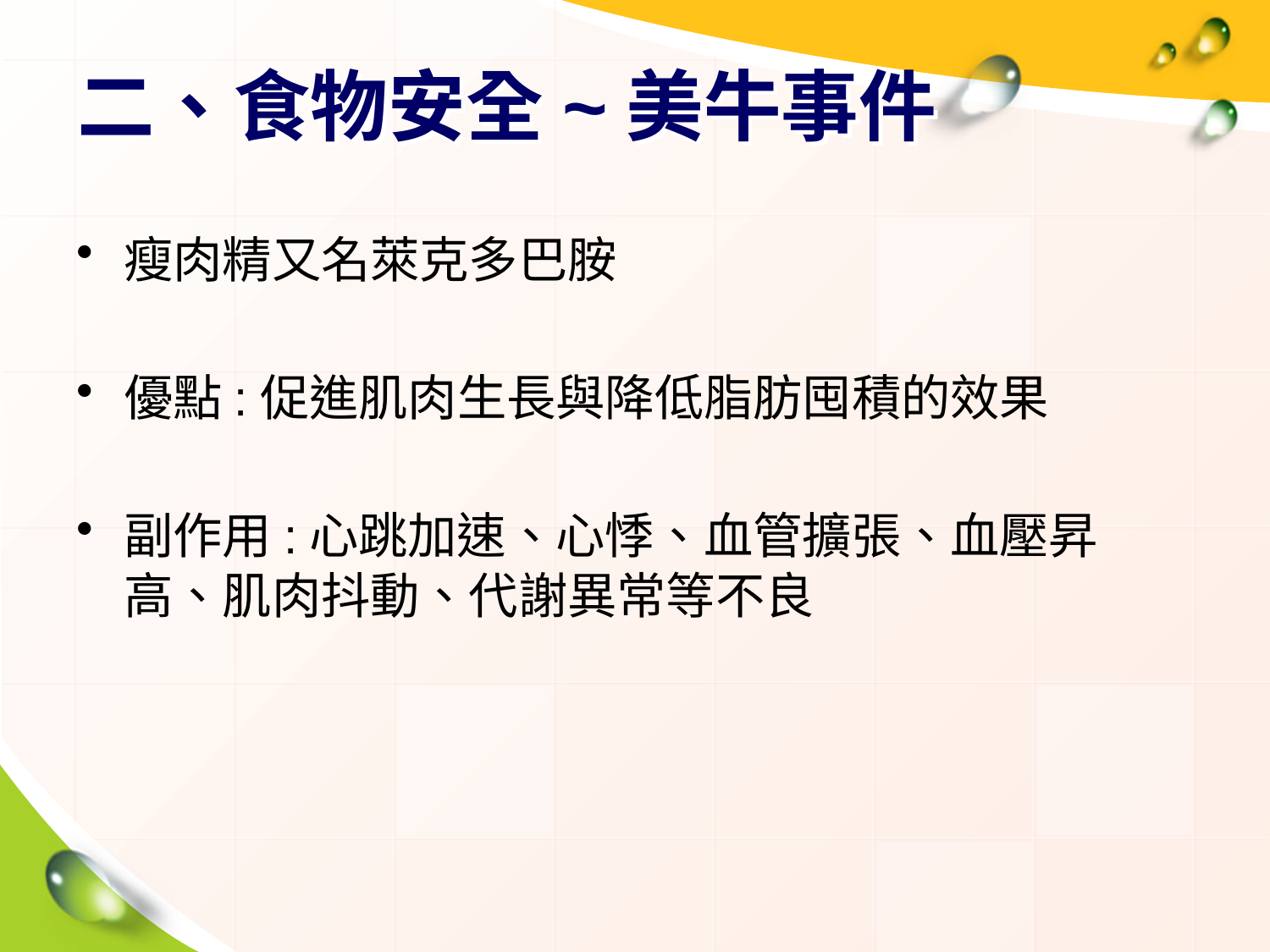

# 二、食物安全~美牛事件
瘦肉精又名萊克多巴胺

優點:促進肌肉生長與降低脂肪囤積的效果

副作用:心跳加速、心悸、血管擴張、血壓昇高、肌肉抖動、代謝異常等不良